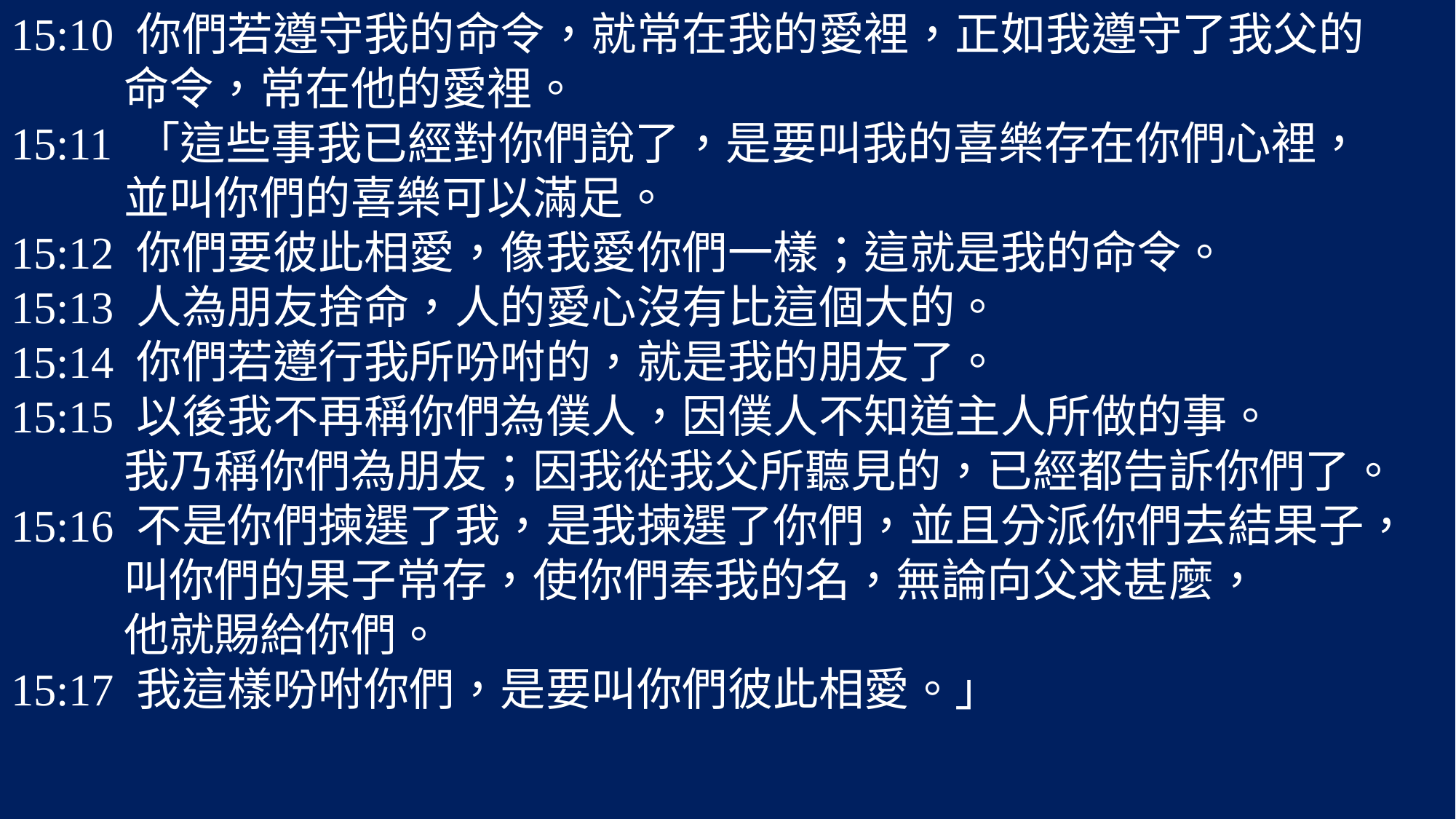

15:10 你們若遵守我的命令，就常在我的愛裡，正如我遵守了我父的
          命令，常在他的愛裡。
15:11 「這些事我已經對你們說了，是要叫我的喜樂存在你們心裡，
          並叫你們的喜樂可以滿足。
15:12 你們要彼此相愛，像我愛你們一樣；這就是我的命令。
15:13 人為朋友捨命，人的愛心沒有比這個大的。
15:14 你們若遵行我所吩咐的，就是我的朋友了。
15:15 以後我不再稱你們為僕人，因僕人不知道主人所做的事。
          我乃稱你們為朋友；因我從我父所聽見的，已經都告訴你們了。
15:16 不是你們揀選了我，是我揀選了你們，並且分派你們去結果子，
          叫你們的果子常存，使你們奉我的名，無論向父求甚麼，
          他就賜給你們。
15:17 我這樣吩咐你們，是要叫你們彼此相愛。」